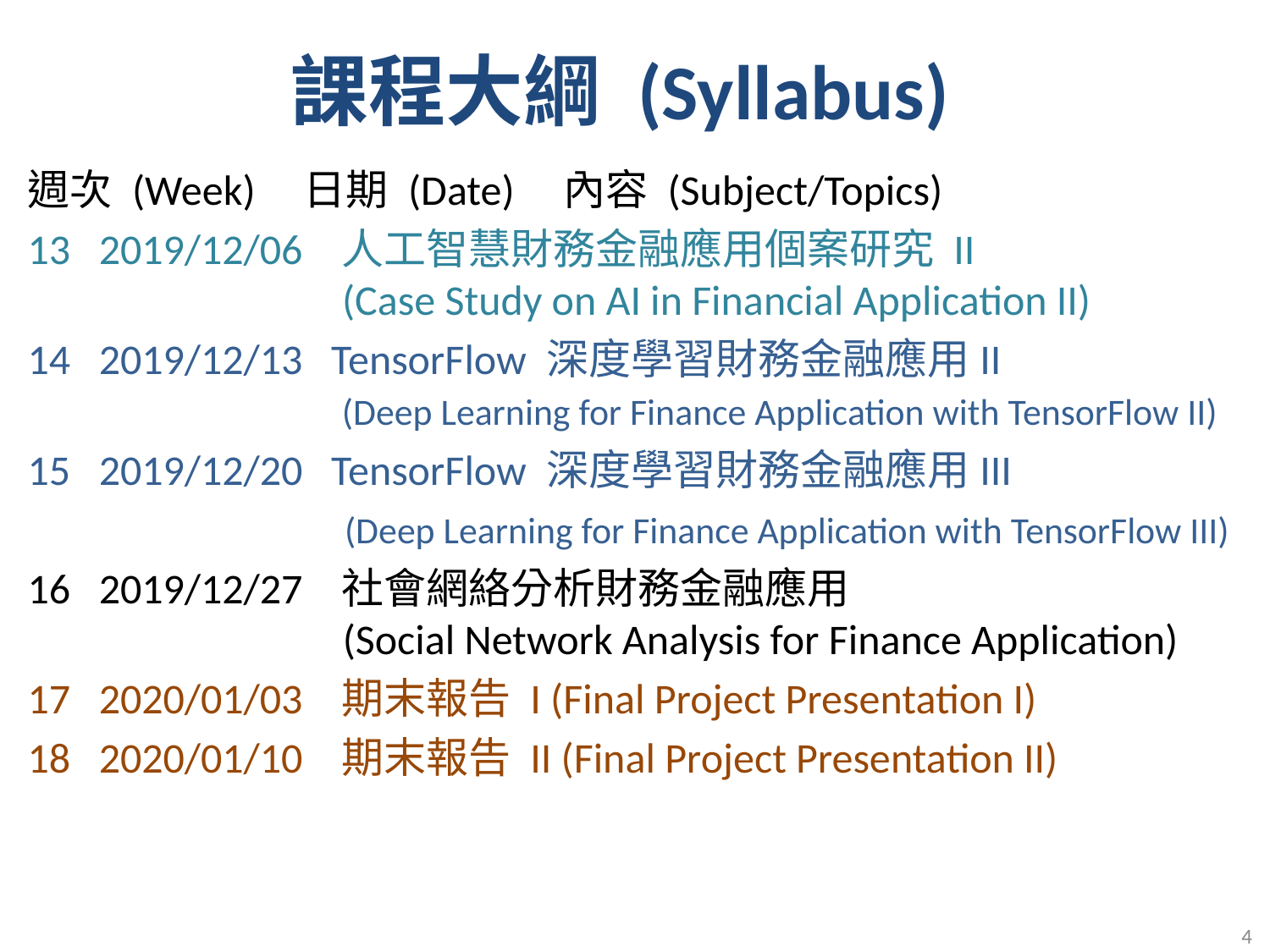

課程大綱 (Syllabus)
週次 (Week)    日期 (Date)    內容 (Subject/Topics)
13   2019/12/06   人工智慧財務金融應用個案研究 II
                            (Case Study on AI in Financial Application II)
14   2019/12/13   TensorFlow 深度學習財務金融應用II
                            (Deep Learning for Finance Application with TensorFlow II)
15   2019/12/20   TensorFlow 深度學習財務金融應用III
                        (Deep Learning for Finance Application with TensorFlow III)
16   2019/12/27   社會網絡分析財務金融應用
                           (Social Network Analysis for Finance Application)
17   2020/01/03   期末報告 I (Final Project Presentation I)
18   2020/01/10   期末報告 II (Final Project Presentation II)
4